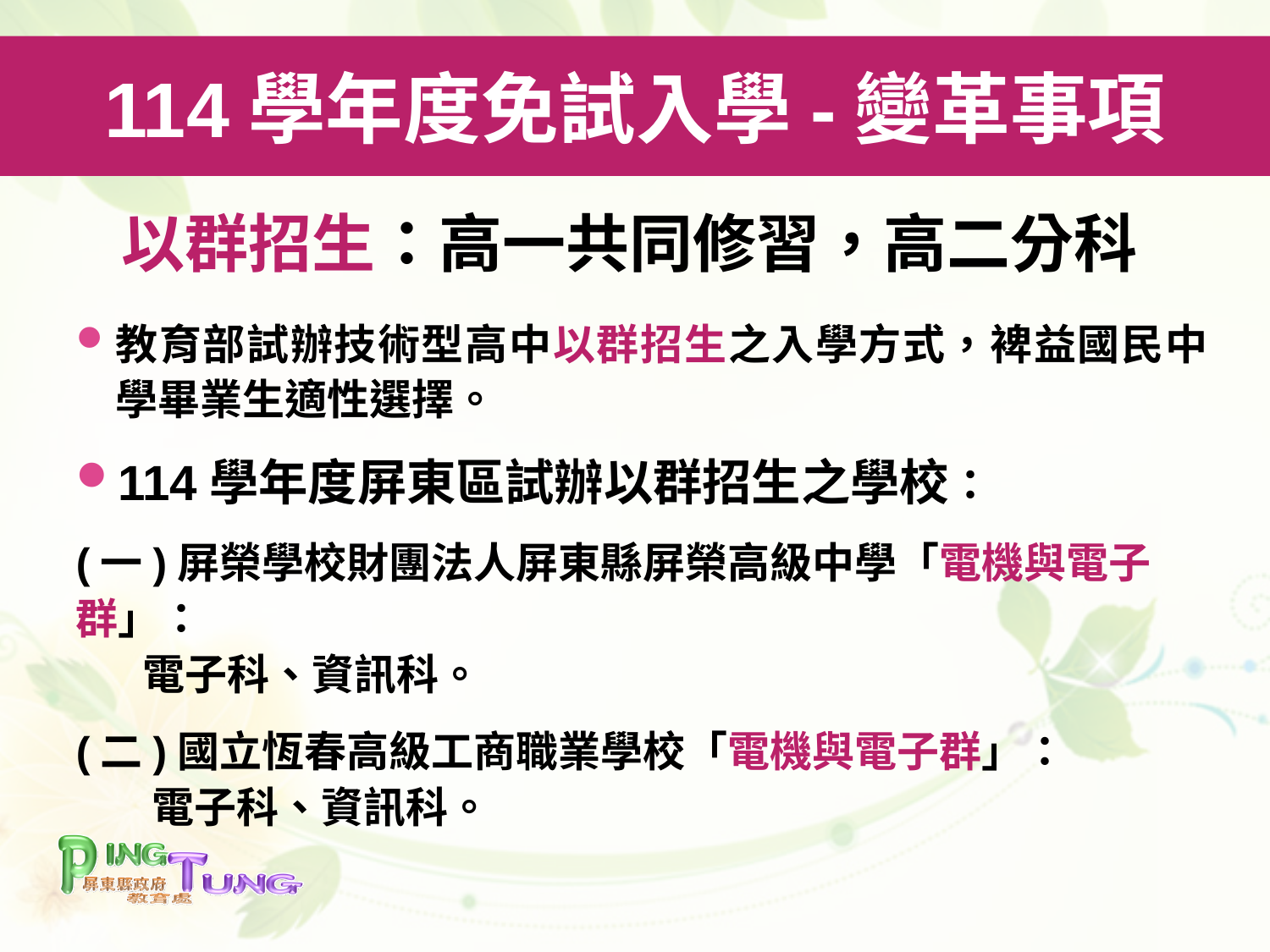

114學年度免試入學-變革事項

以群招生：高一共同修習，高二分科
教育部試辦技術型高中以群招生之入學方式，裨益國民中學畢業生適性選擇。
114學年度屏東區試辦以群招生之學校：
(一)屏榮學校財團法人屏東縣屏榮高級中學「電機與電子群」：
       電子科、資訊科。
(二)國立恆春高級工商職業學校「電機與電子群」：
        電子科、資訊科。